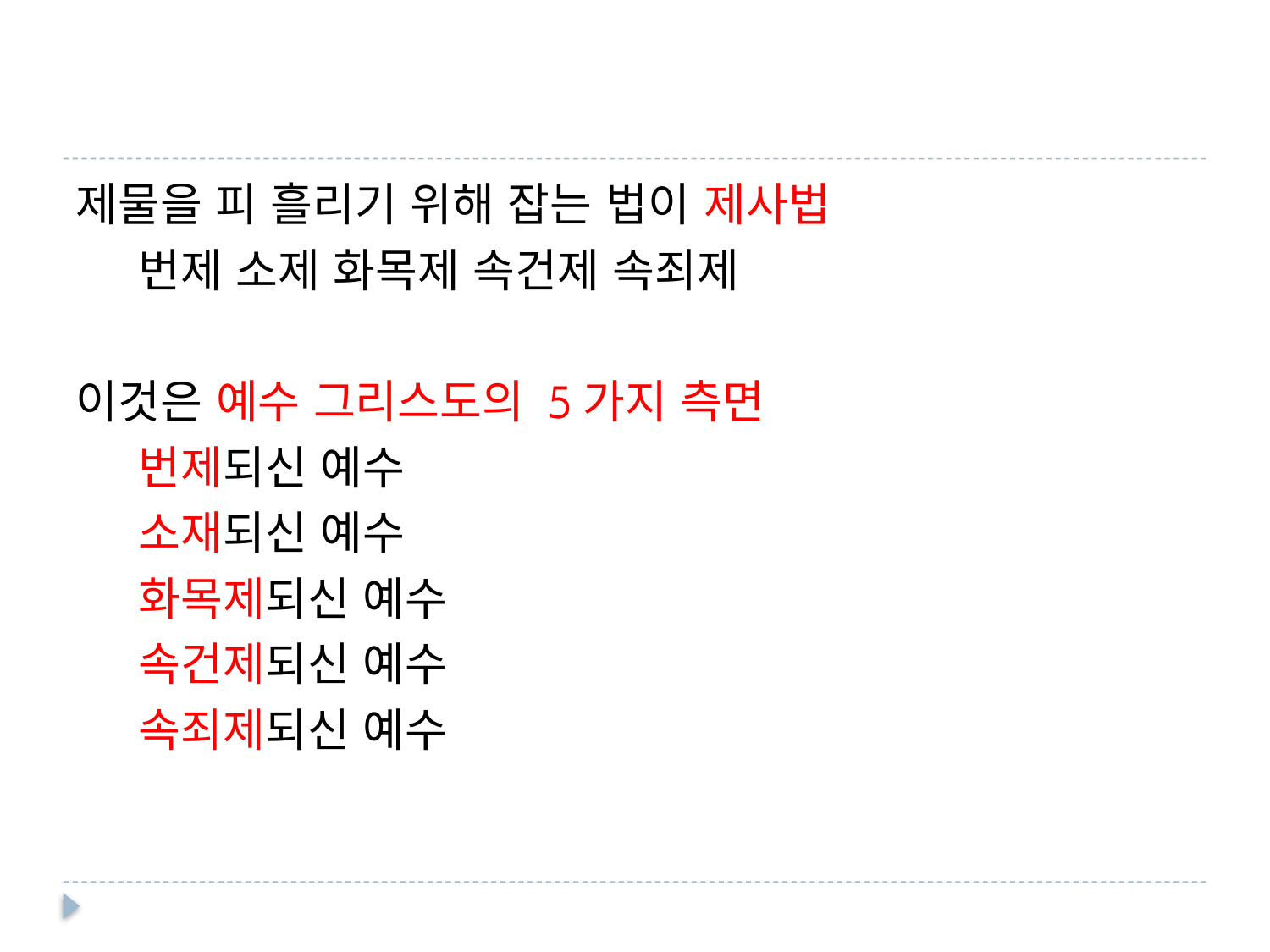

#
제물을 피 흘리기 위해 잡는 법이 제사법
    번제 소제 화목제 속건제 속죄제

이것은 예수 그리스도의 5가지 측면
    번제되신 예수
    소재되신 예수
    화목제되신 예수
    속건제되신 예수
    속죄제되신 예수